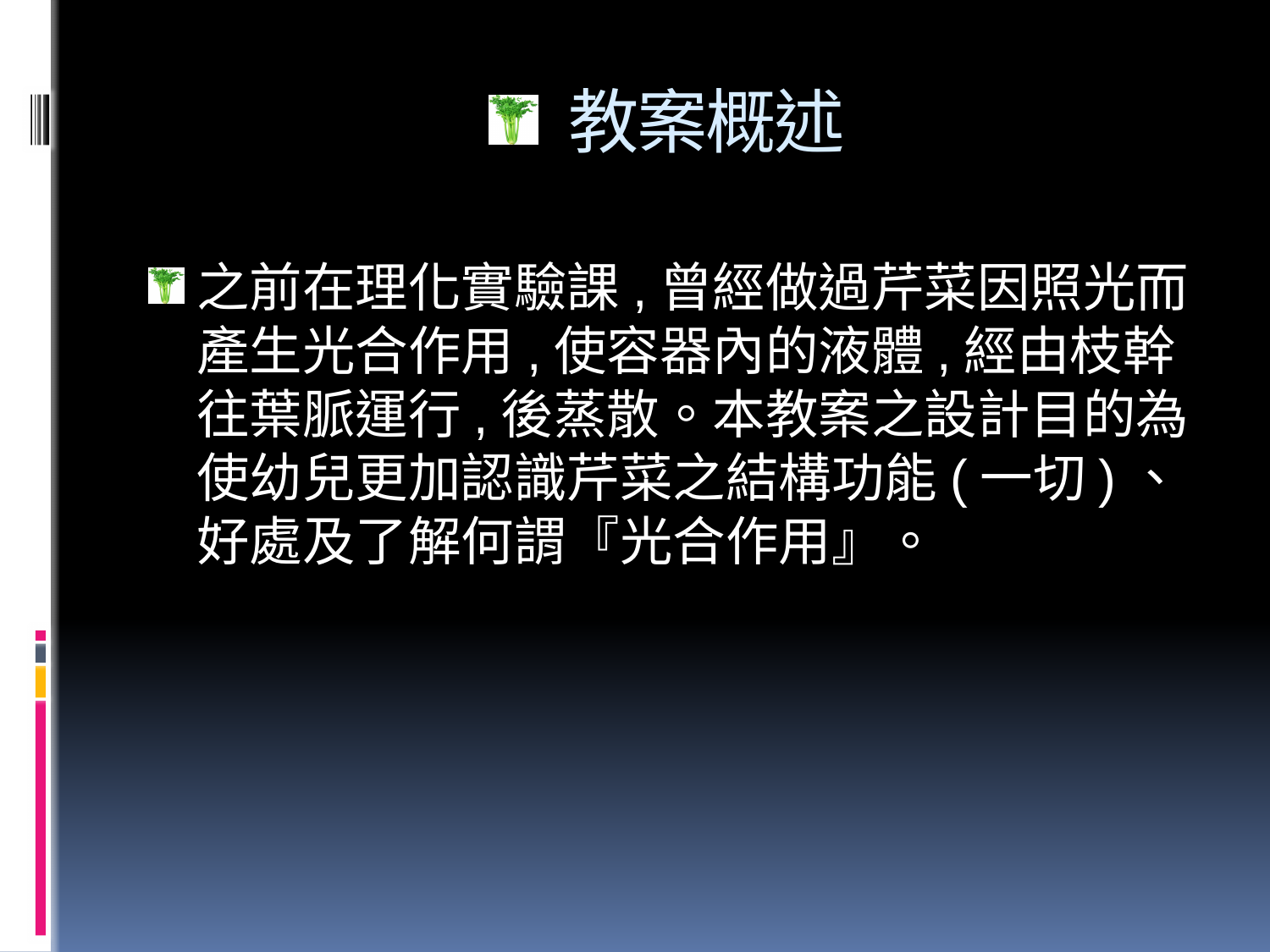

# 教案概述
之前在理化實驗課,曾經做過芹菜因照光而產生光合作用,使容器內的液體,經由枝幹往葉脈運行,後蒸散。本教案之設計目的為使幼兒更加認識芹菜之結構功能(一切)、好處及了解何謂『光合作用』。